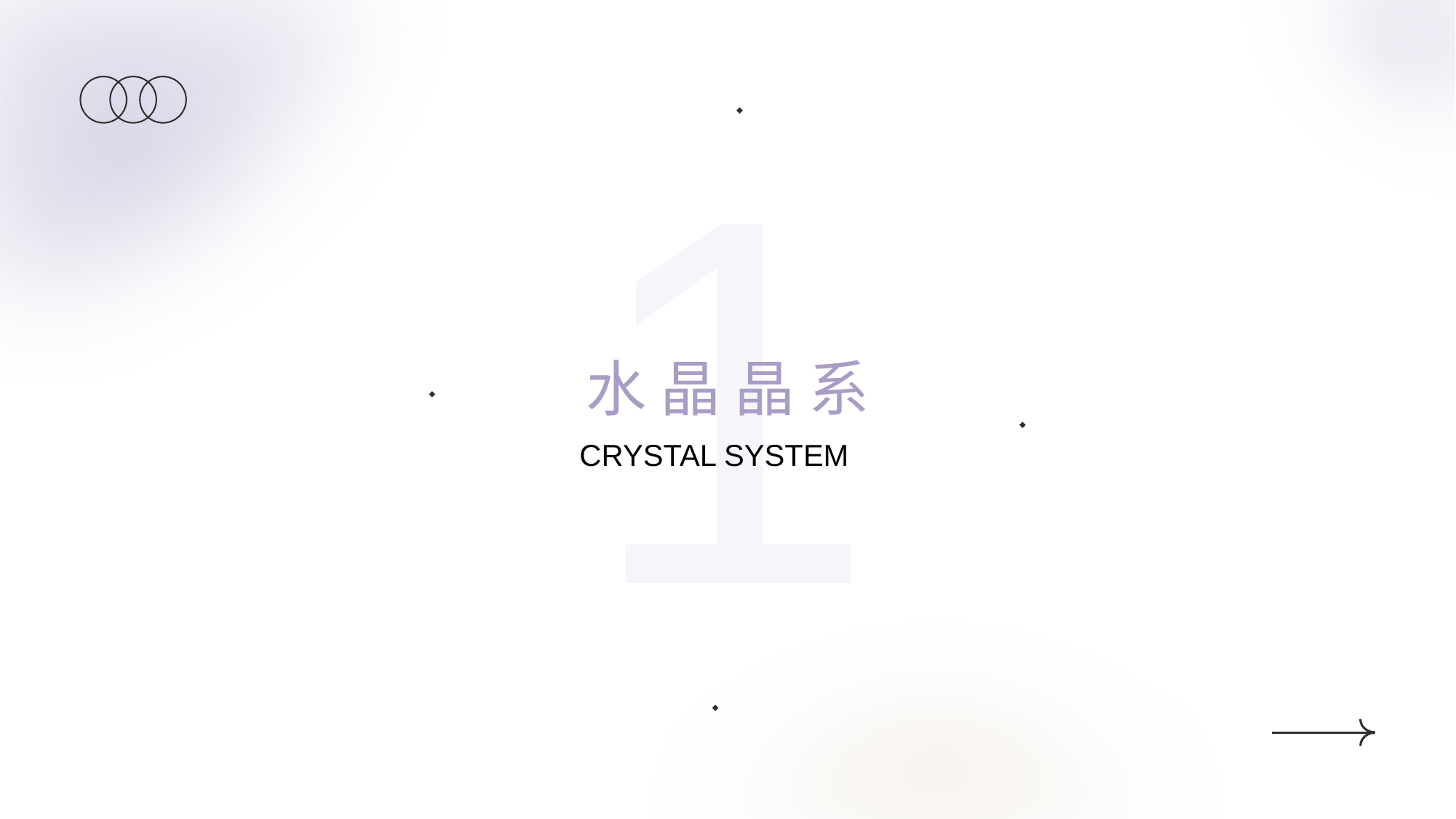

1
水 晶 晶 系
CRYSTAL SYSTEM